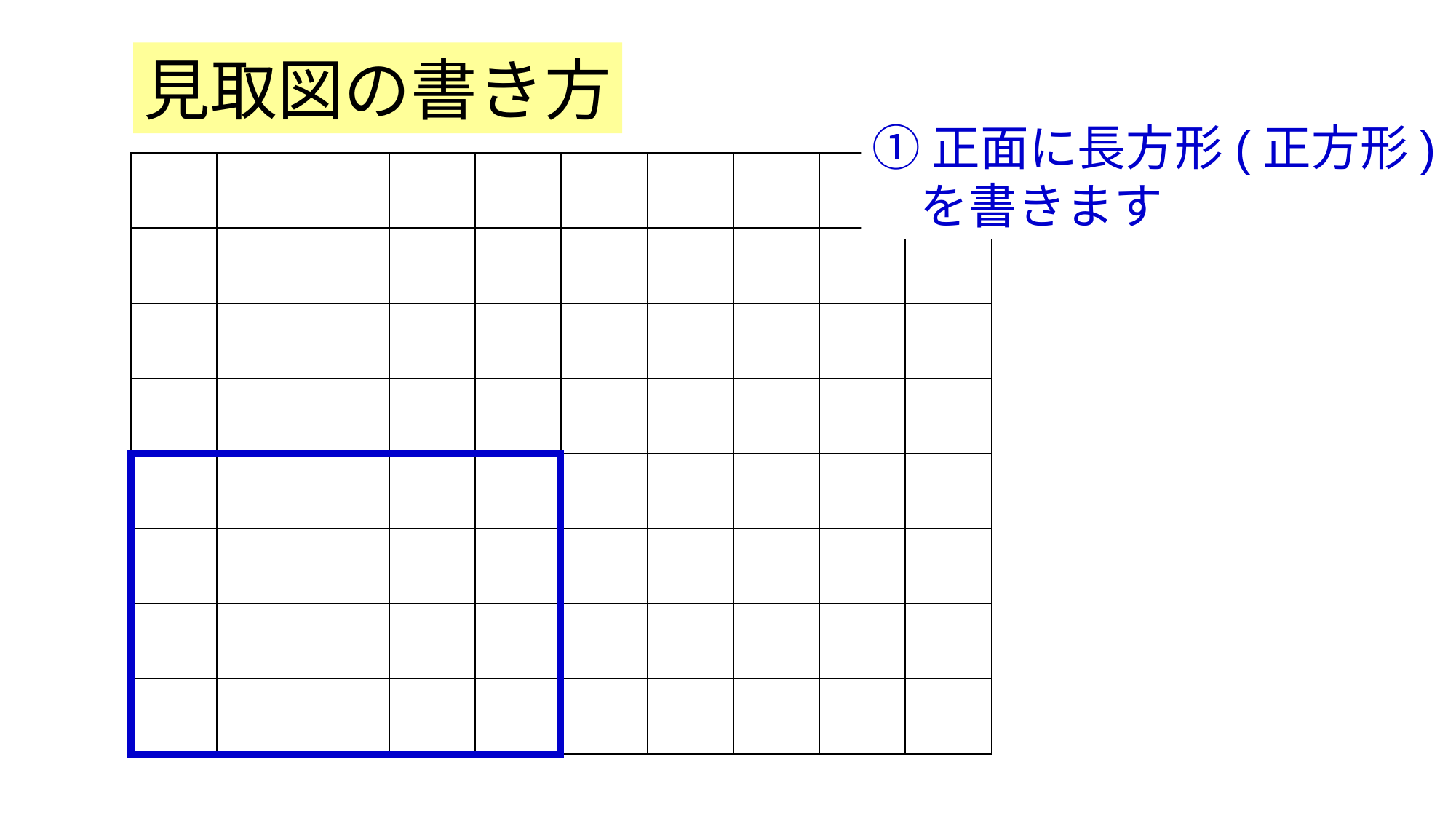

見取図の書き方
①正面に長方形(正方形)
　を書きます
|  |  |  |  |  |  |  |  |  |  |
| --- | --- | --- | --- | --- | --- | --- | --- | --- | --- |
|  |  |  |  |  |  |  |  |  |  |
|  |  |  |  |  |  |  |  |  |  |
|  |  |  |  |  |  |  |  |  |  |
|  |  |  |  |  |  |  |  |  |  |
|  |  |  |  |  |  |  |  |  |  |
|  |  |  |  |  |  |  |  |  |  |
|  |  |  |  |  |  |  |  |  |  |